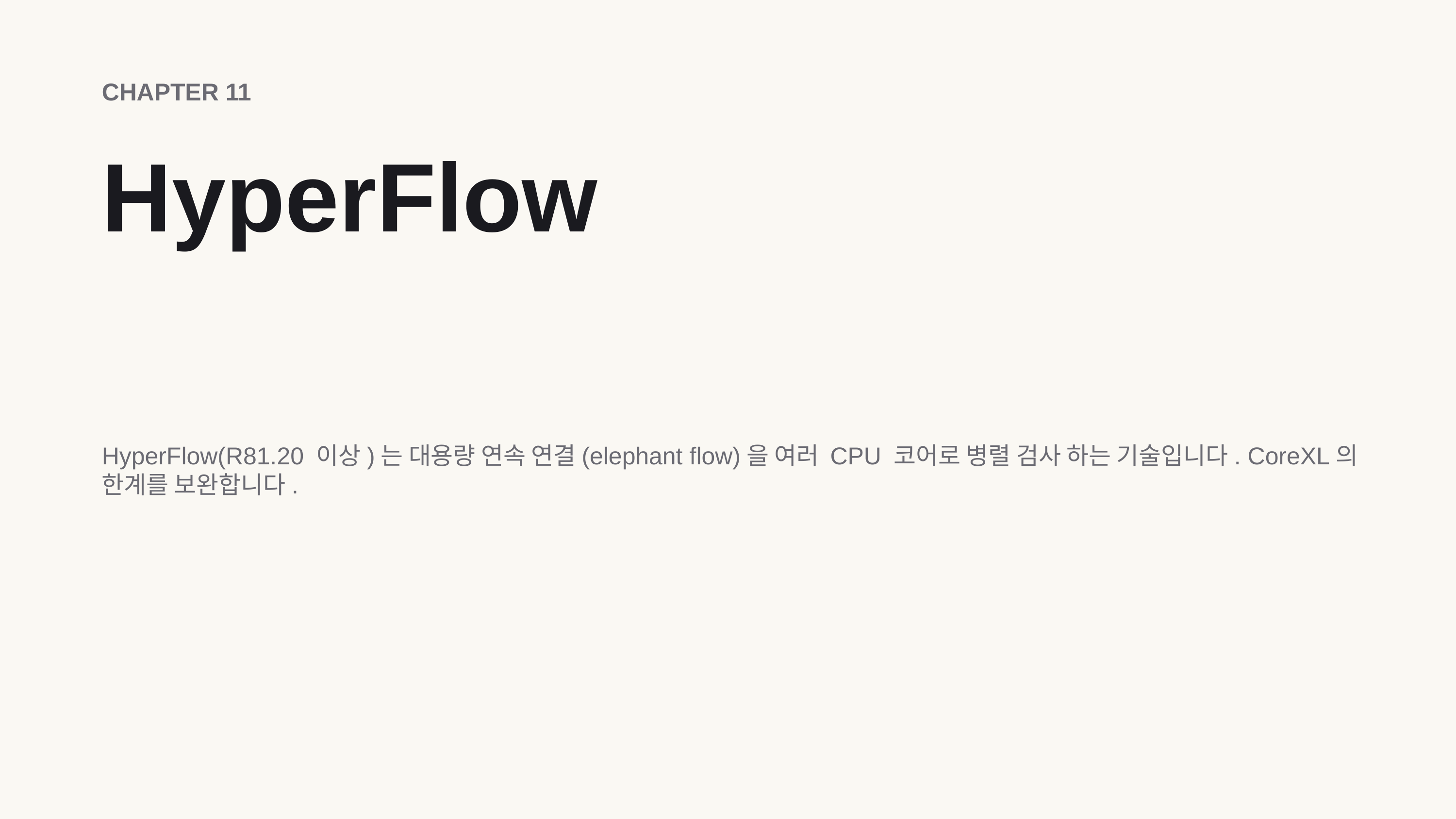

CHAPTER 11
HyperFlow
HyperFlow(R81.20 이상)는 대용량 연속 연결(elephant flow)을 여러 CPU 코어로 병렬 검사 하는 기술입니다. CoreXL의 한계를 보완합니다.